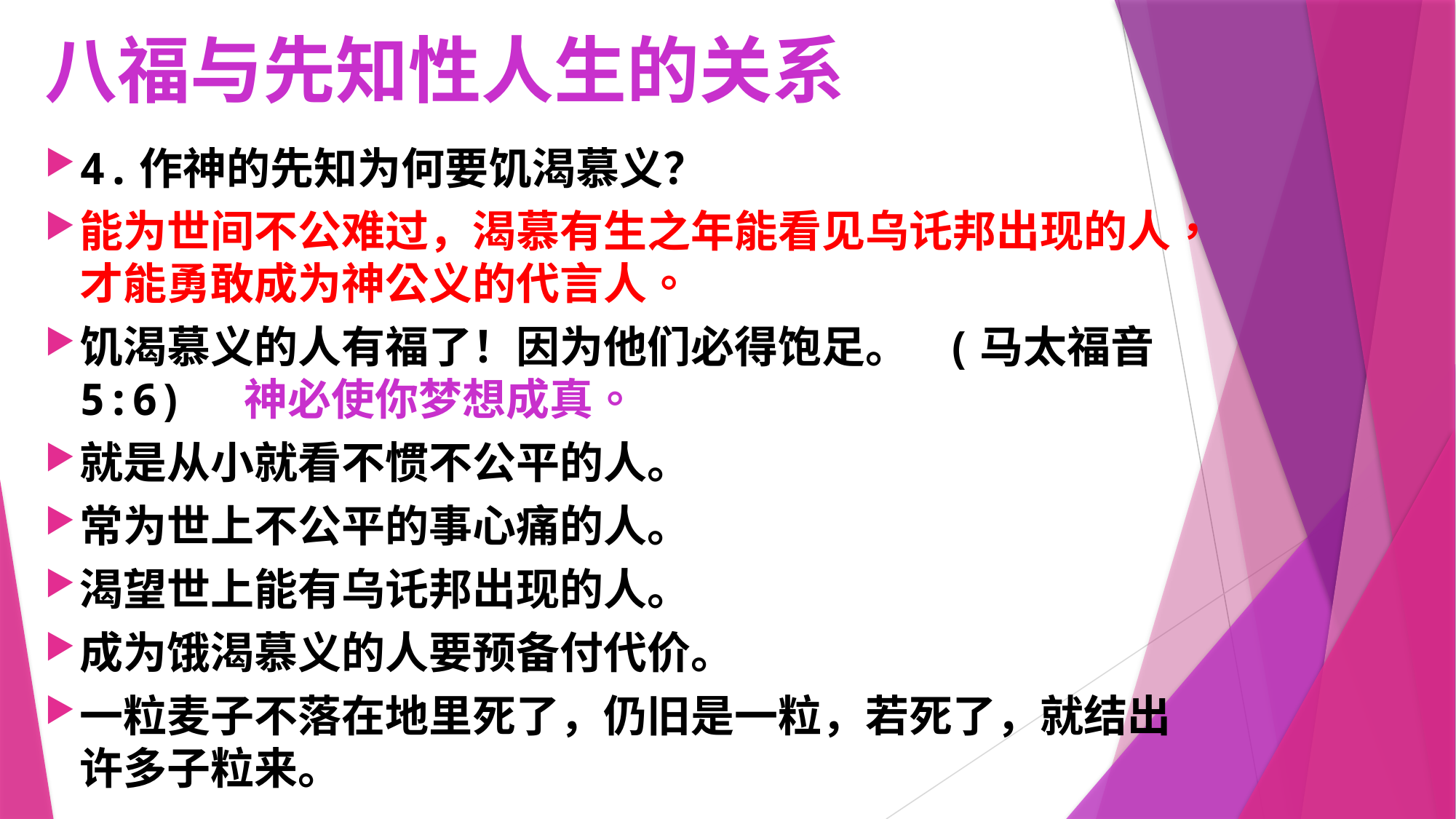

# 八福与先知性人生的关系
4.作神的先知为何要饥渴慕义？
能为世间不公难过，渴慕有生之年能看见乌讬邦出现的人，才能勇敢成为神公义的代言人。
饥渴慕义的人有福了！因为他们必得饱足。   (马太福音 5:6)  神必使你梦想成真。
就是从小就看不惯不公平的人。
常为世上不公平的事心痛的人。
渴望世上能有乌讬邦出现的人。
成为饿渴慕义的人要预备付代价。
一粒麦子不落在地里死了，仍旧是一粒，若死了，就结出许多子粒来。